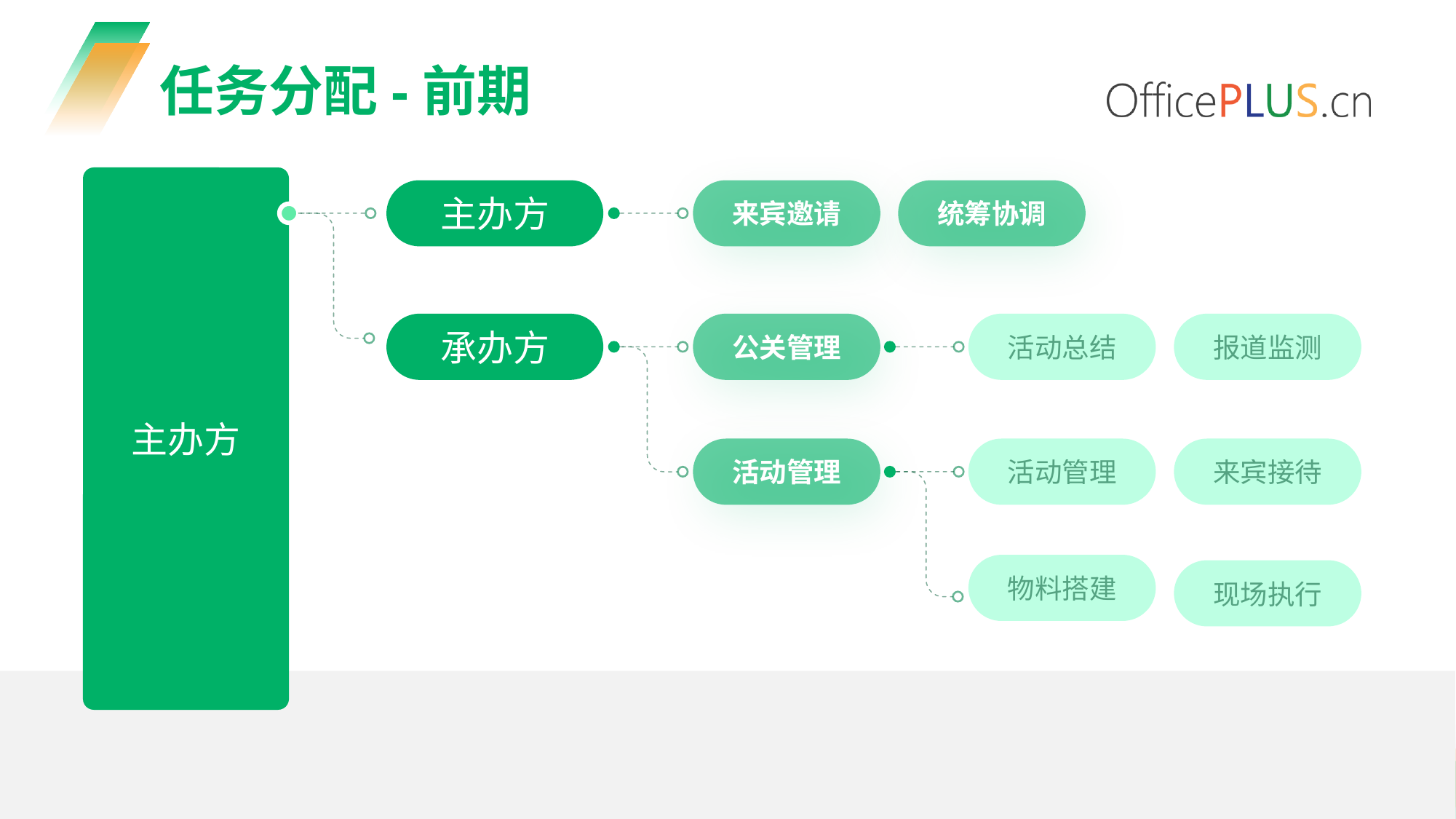

任务分配-前期
主办方
主办方
来宾邀请
统筹协调

承办方
公关管理
活动总结
报道监测

活动管理
活动管理
来宾接待

物料搭建
现场执行